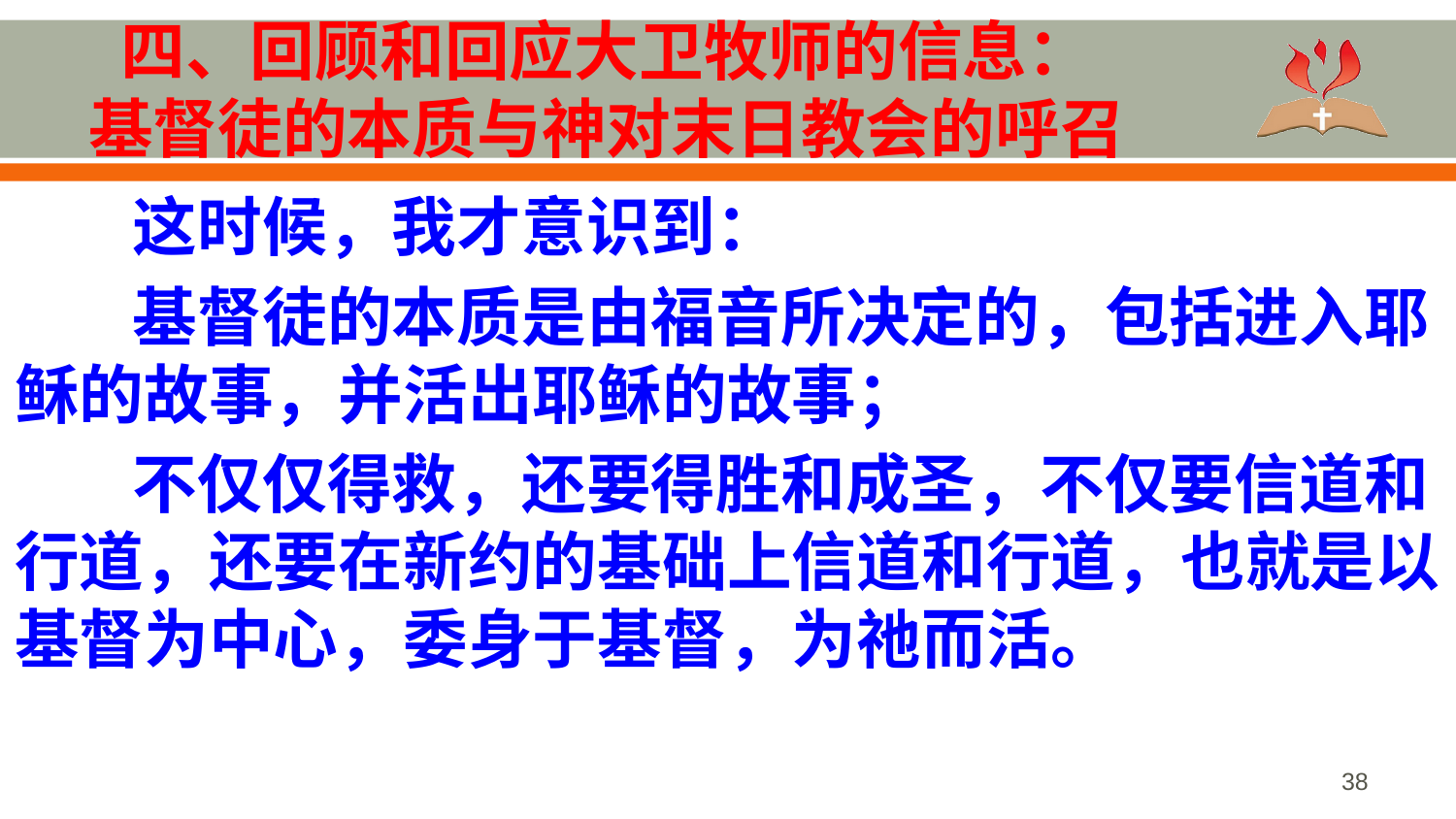

# 四、回顾和回应大卫牧师的信息： 基督徒的本质与神对末日教会的呼召
这时候，我才意识到：
基督徒的本质是由福音所决定的，包括进入耶稣的故事，并活出耶稣的故事；
不仅仅得救，还要得胜和成圣，不仅要信道和行道，还要在新约的基础上信道和行道，也就是以基督为中心，委身于基督，为祂而活。

38